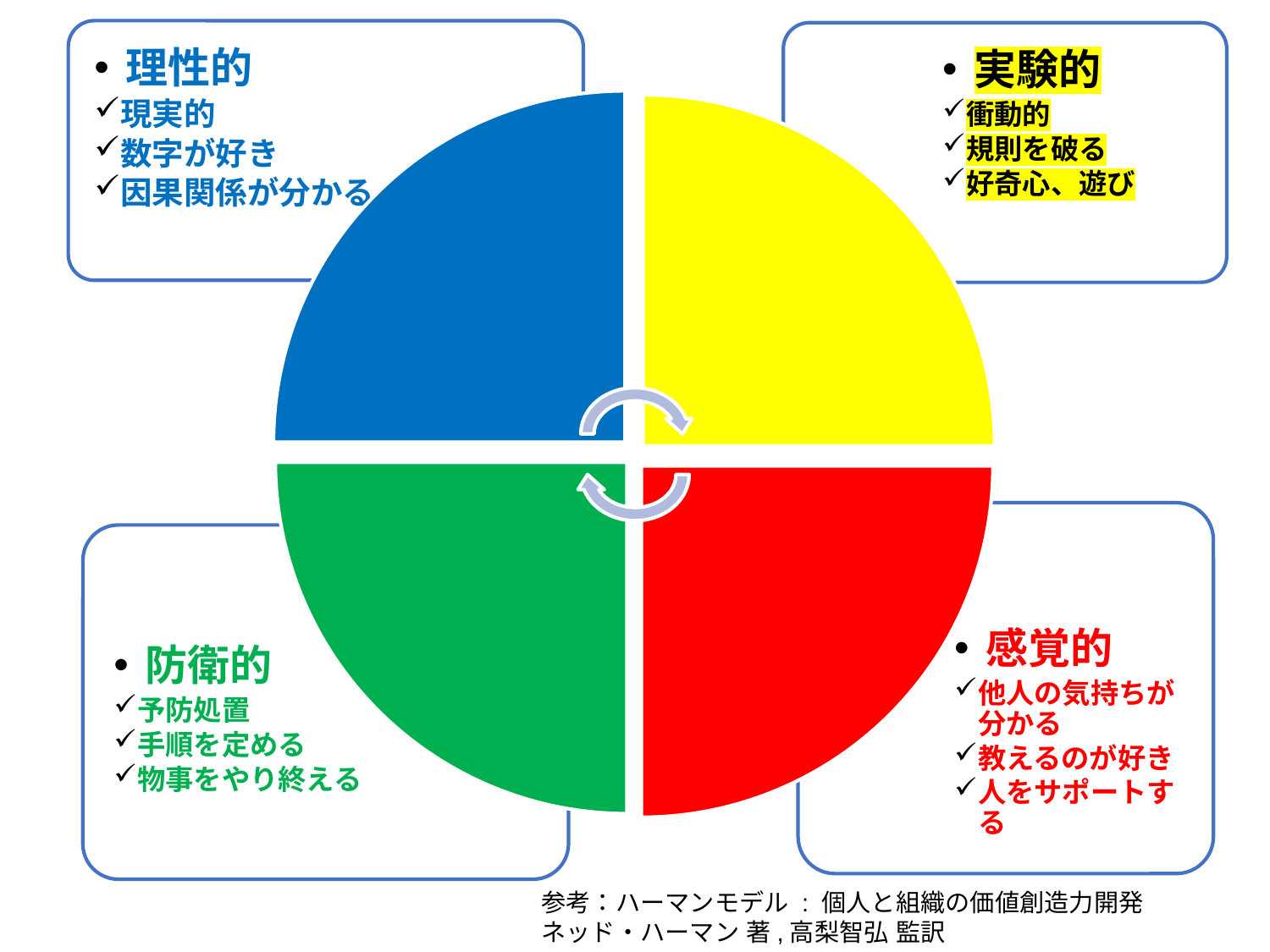

感覚的
他人の気持ちが分かる
教えるのが好き
人をサポートする
防衛的
予防処置
手順を定める
物事をやり終える

実験的
衝動的
規則を破る
好奇心、遊び
理性的
現実的
数字が好き
因果関係が分かる

参考：ハーマンモデル : 個人と組織の価値創造力開発
ネッド・ハーマン 著,高梨智弘 監訳